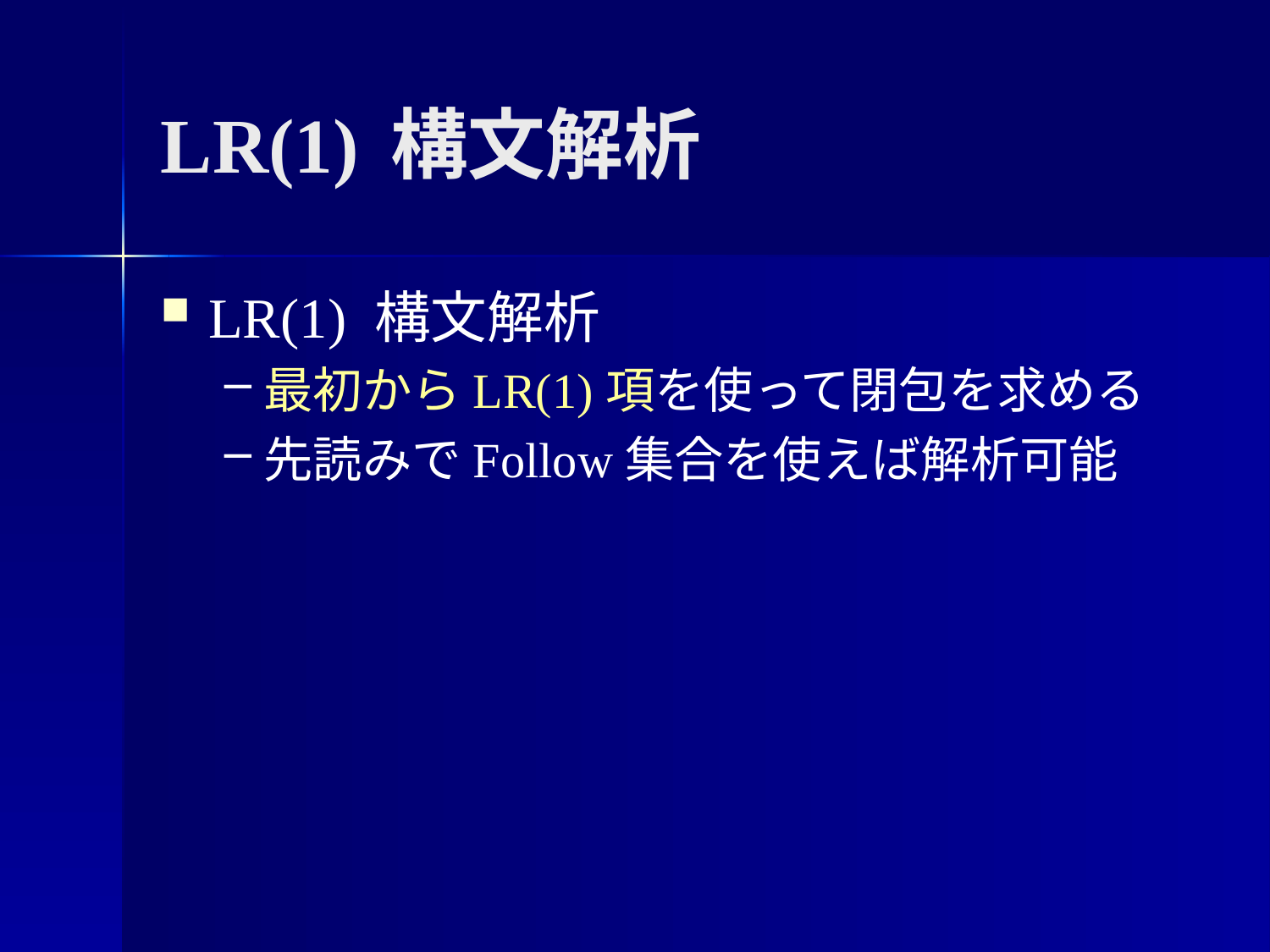

# LR(1) 構文解析
LR(1) 構文解析
最初からLR(1)項を使って閉包を求める
先読みでFollow集合を使えば解析可能